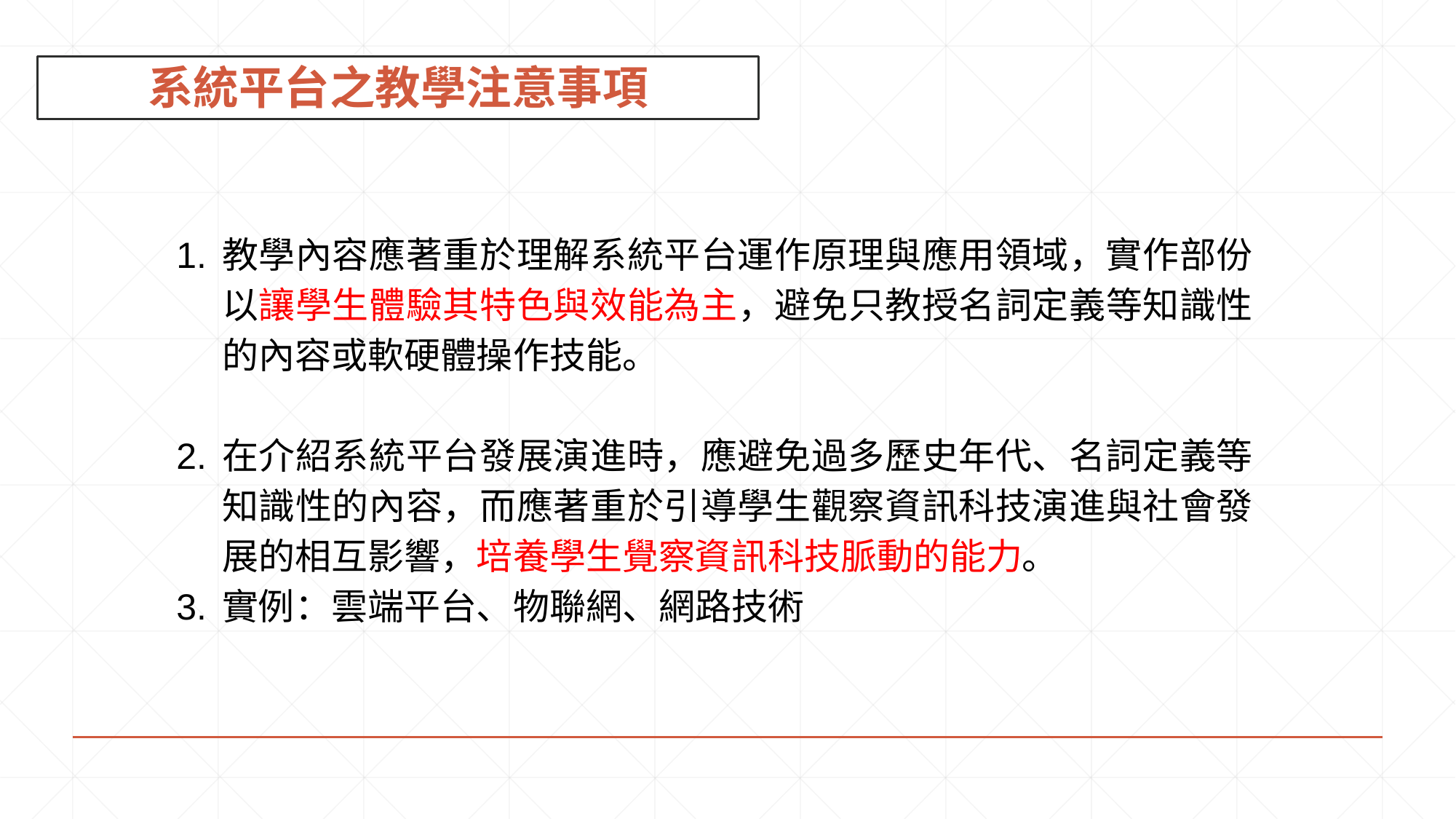

系統平台之教學注意事項
教學內容應著重於理解系統平台運作原理與應用領域，實作部份以讓學生體驗其特色與效能為主，避免只教授名詞定義等知識性的內容或軟硬體操作技能。

在介紹系統平台發展演進時，應避免過多歷史年代、名詞定義等知識性的內容，而應著重於引導學生觀察資訊科技演進與社會發展的相互影響，培養學生覺察資訊科技脈動的能力。
實例：雲端平台、物聯網、網路技術